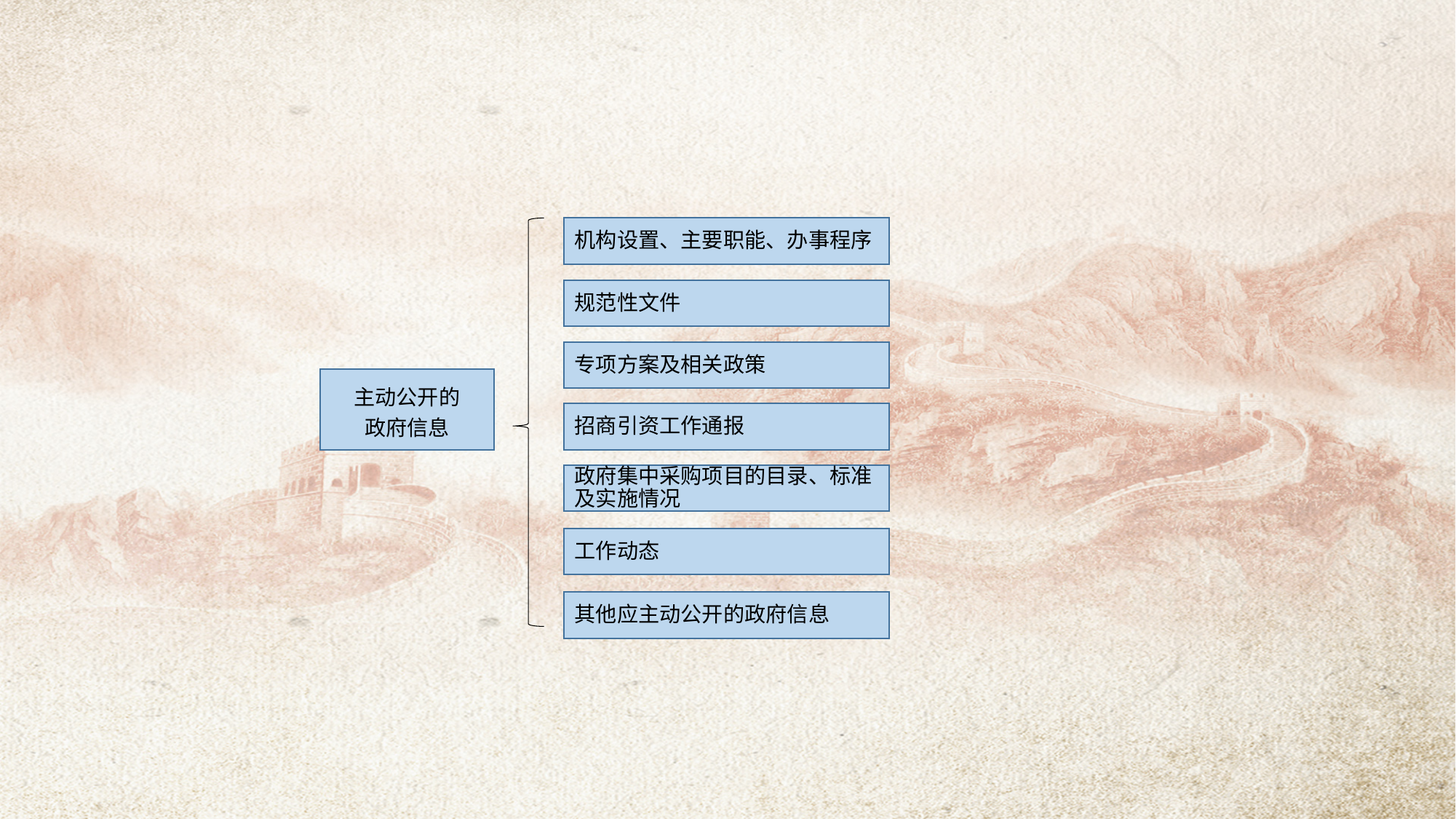

#
机构设置、主要职能、办事程序

规范性文件
专项方案及相关政策
主动公开的
政府信息
招商引资工作通报
政府集中采购项目的目录、标准
及实施情况
工作动态
其他应主动公开的政府信息